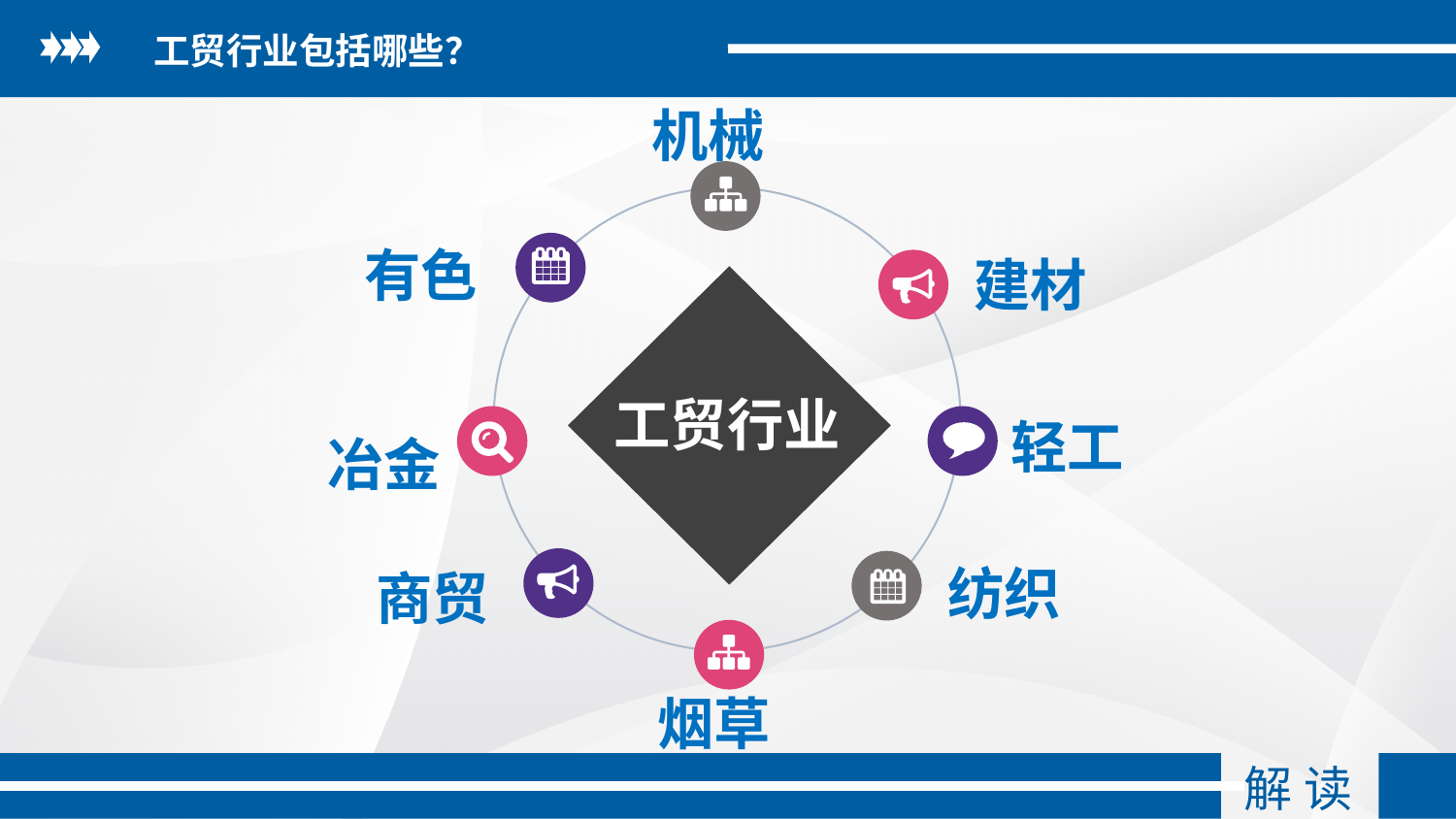

工贸行业包括哪些？
机械

有色

建材

轻工

冶金

纺织
商贸

工贸行业
烟草